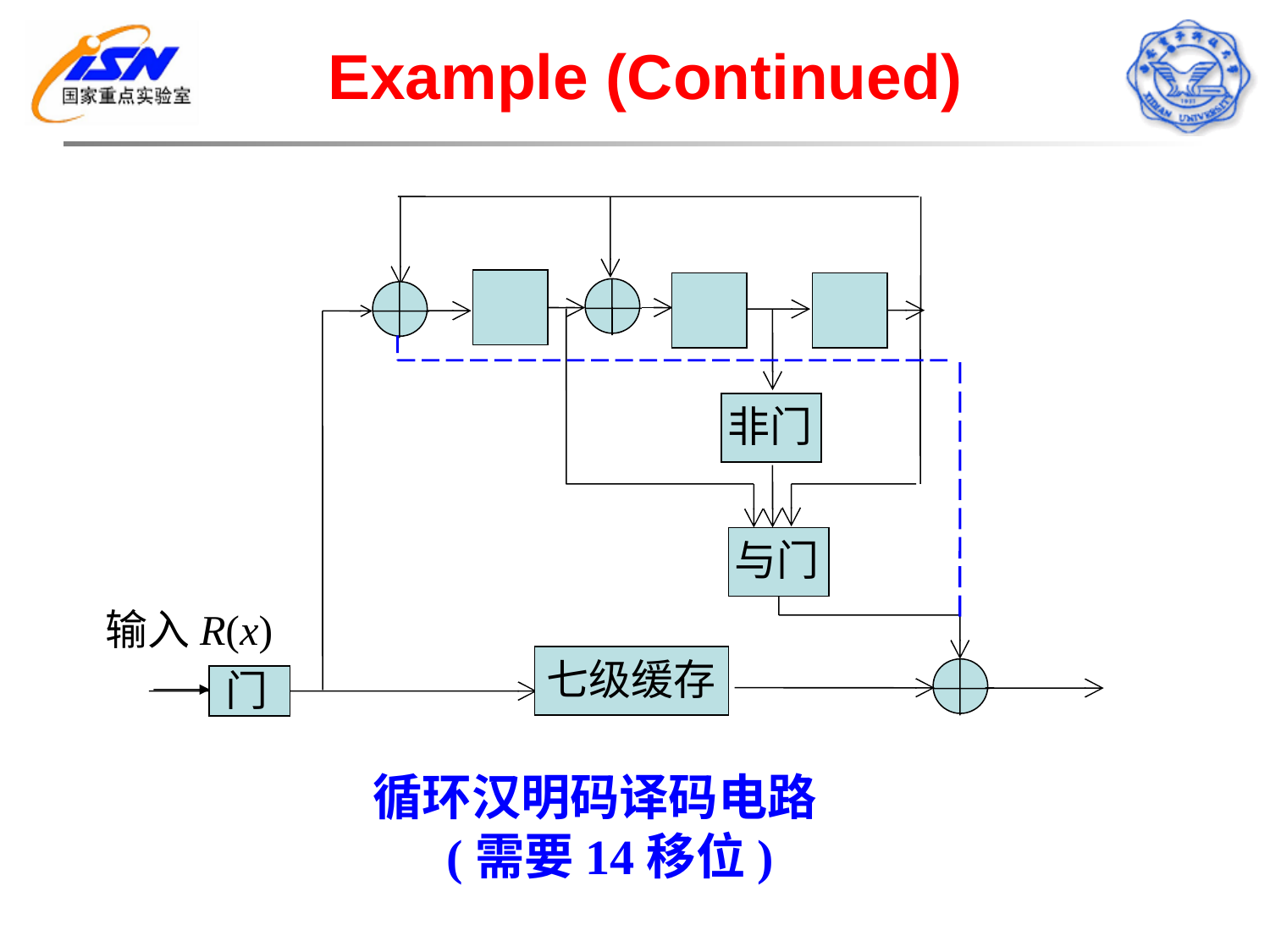

Example (Continued)

非门

与门
输入R(x)

七级缓存

门

循环汉明码译码电路
      (需要14移位)